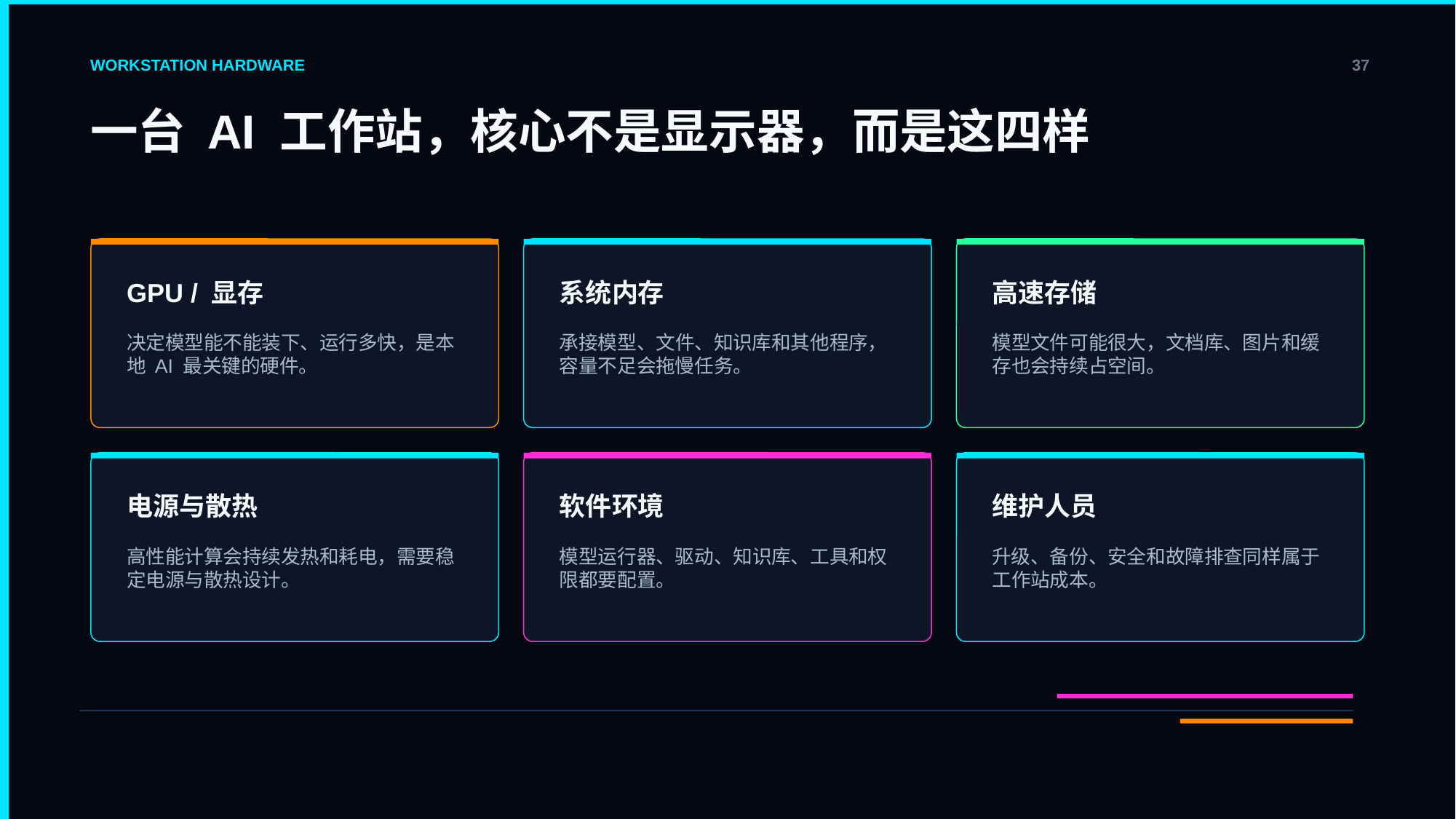

WORKSTATION HARDWARE
37
一台 AI 工作站，核心不是显示器，而是这四样

GPU / 显存
系统内存
高速存储
决定模型能不能装下、运行多快，是本地 AI 最关键的硬件。
承接模型、文件、知识库和其他程序，容量不足会拖慢任务。
模型文件可能很大，文档库、图片和缓存也会持续占空间。

电源与散热
软件环境
维护人员
高性能计算会持续发热和耗电，需要稳定电源与散热设计。
模型运行器、驱动、知识库、工具和权限都要配置。
升级、备份、安全和故障排查同样属于工作站成本。